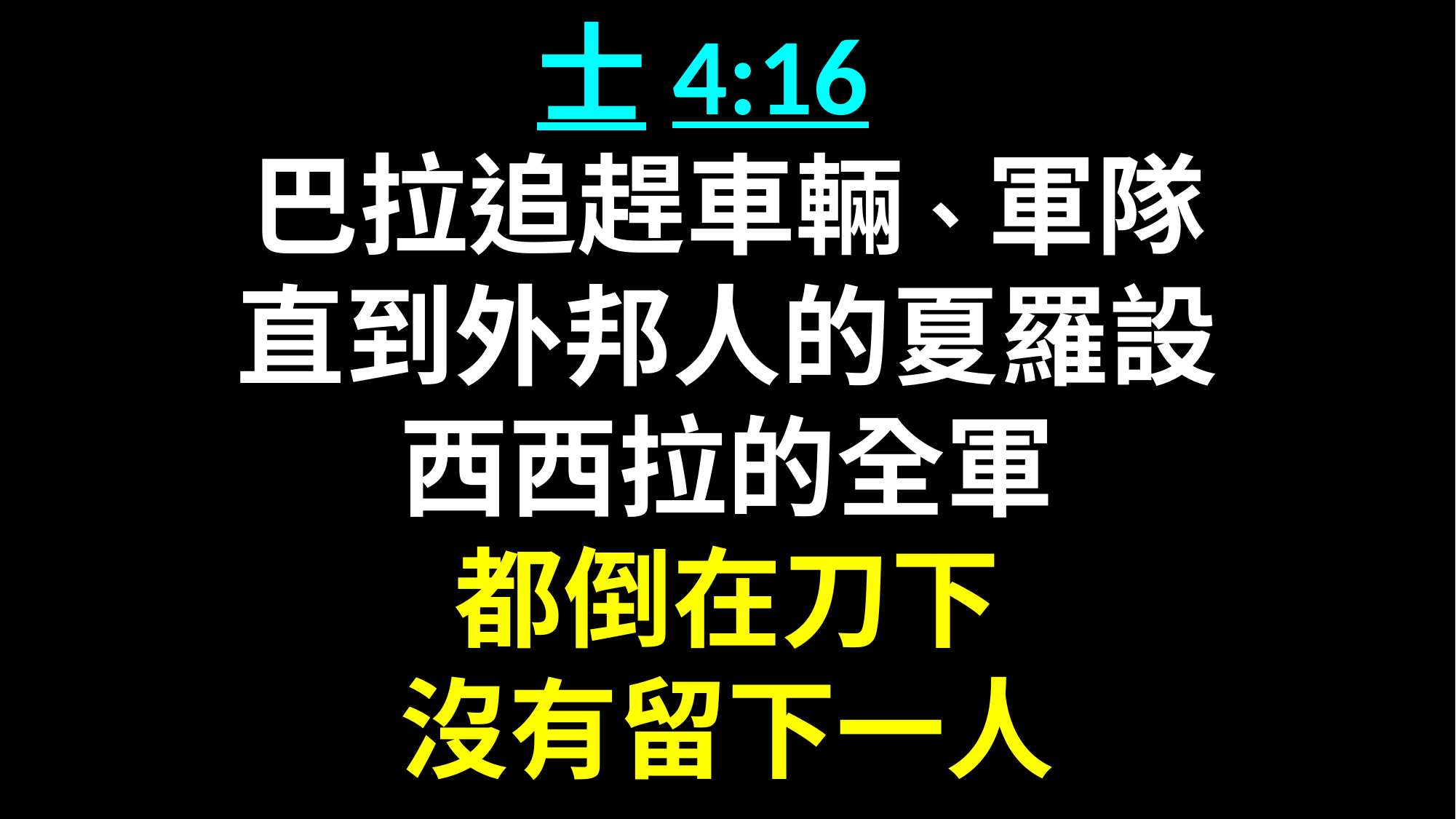

士4:16
巴拉追趕車輛、軍隊
直到外邦人的夏羅設
西西拉的全軍
都倒在刀下
沒有留下一人